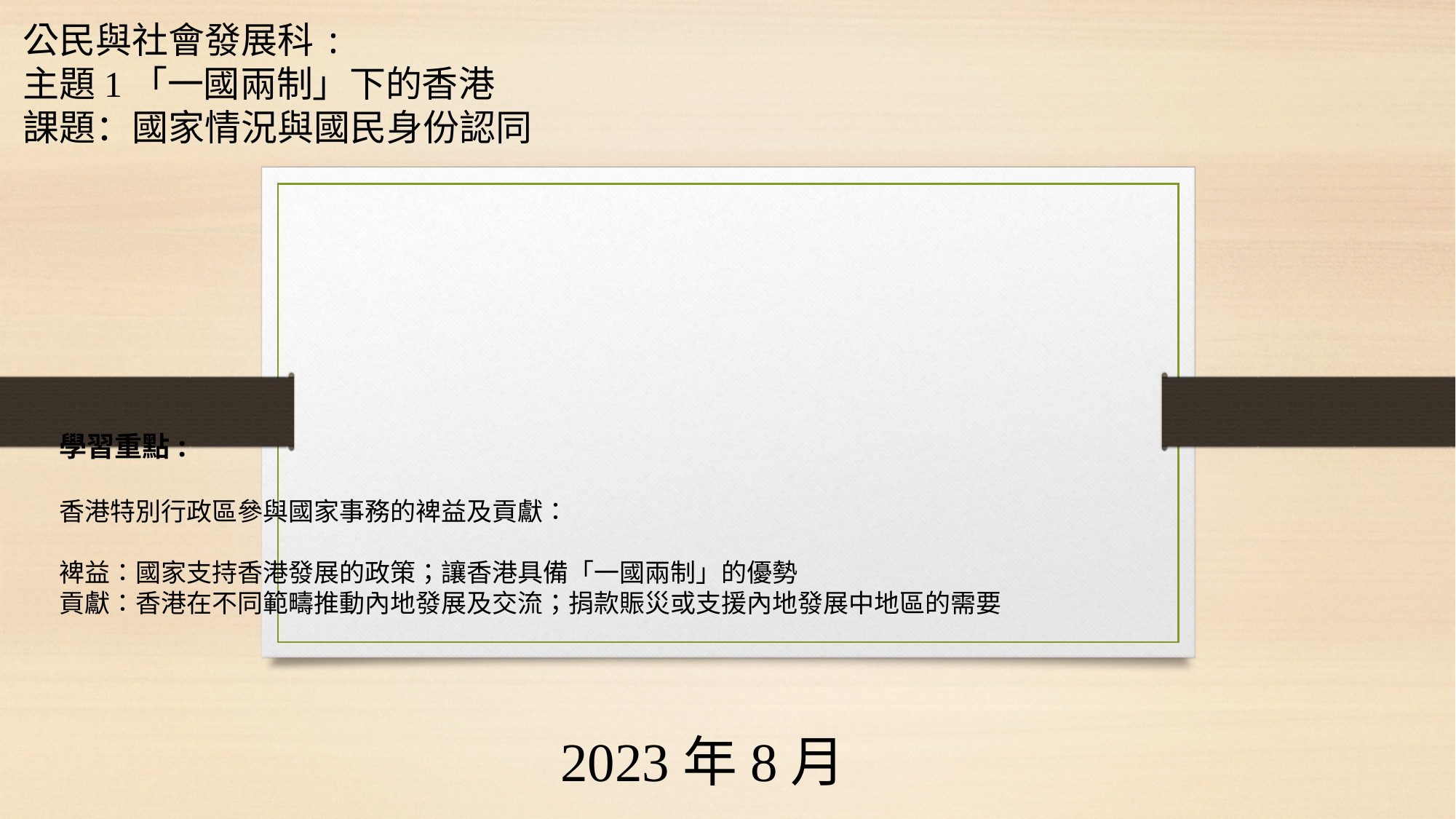

公民與社會發展科:
主題1「一國兩制」下的香港
課題：國家情況與國民身份認同
# 學習重點: 香港特別行政區參與國家事務的裨益及貢獻： 裨益：國家支持香港發展的政策；讓香港具備「一國兩制」的優勢 貢獻：香港在不同範疇推動內地發展及交流；捐款賑災或支援內地發展中地區的需要
2023年8月